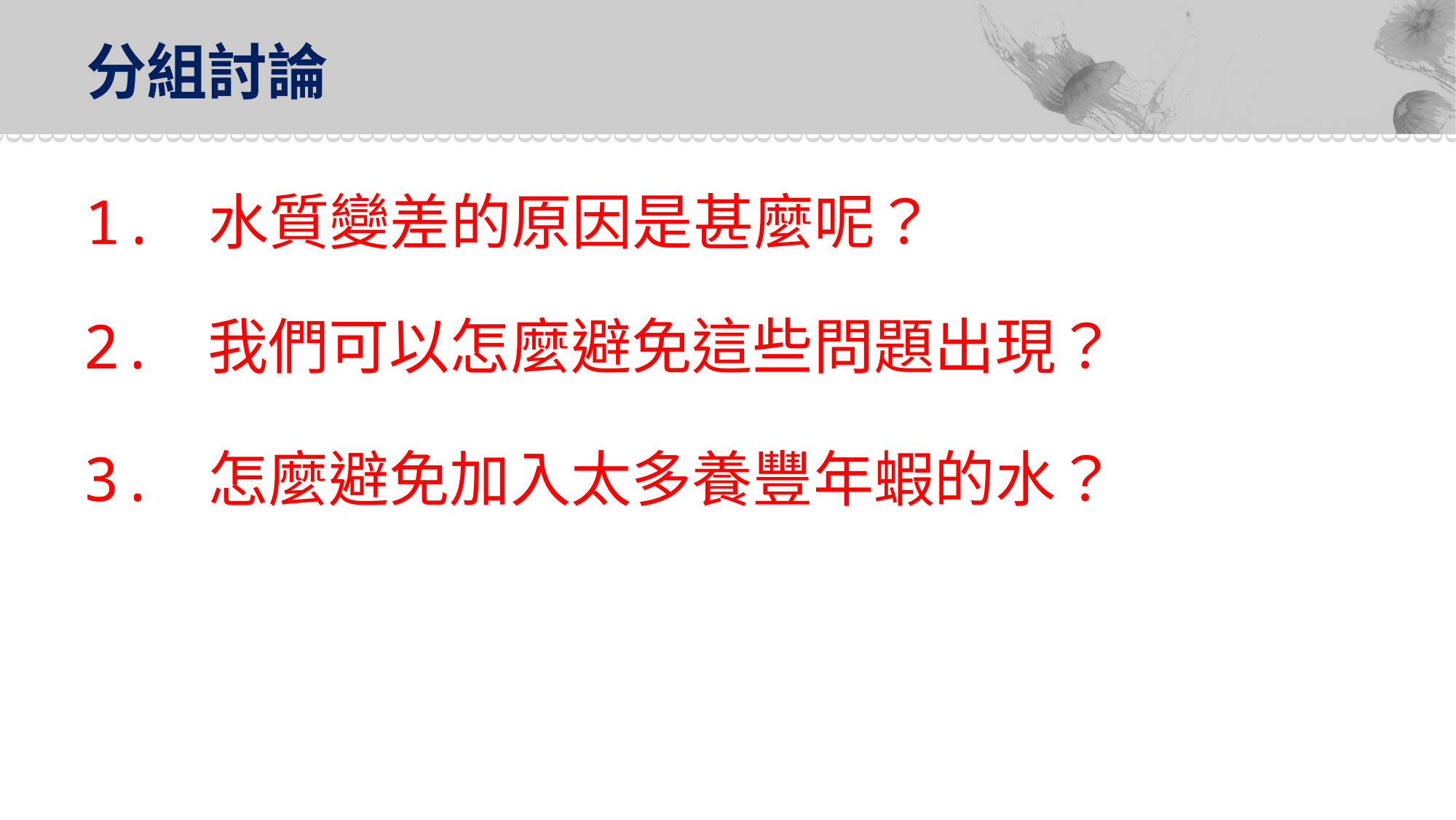

# 分組討論
1. 水質變差的原因是甚麼呢？
2. 我們可以怎麼避免這些問題出現？
3. 怎麼避免加入太多養豐年蝦的水？